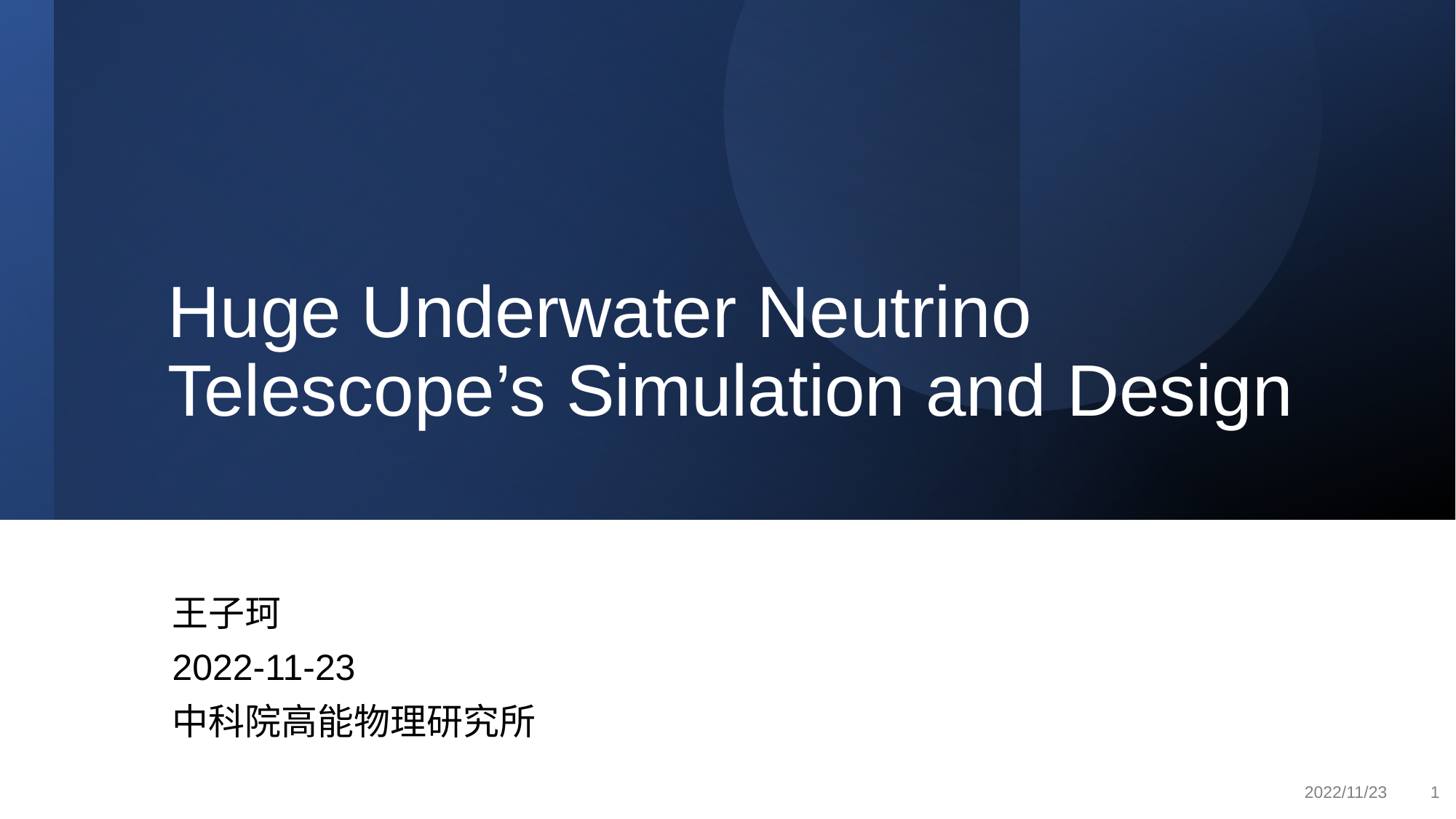

# Huge Underwater Neutrino Telescope’s Simulation and Design
王子珂
2022-11-23
中科院高能物理研究所
2022/11/23
1